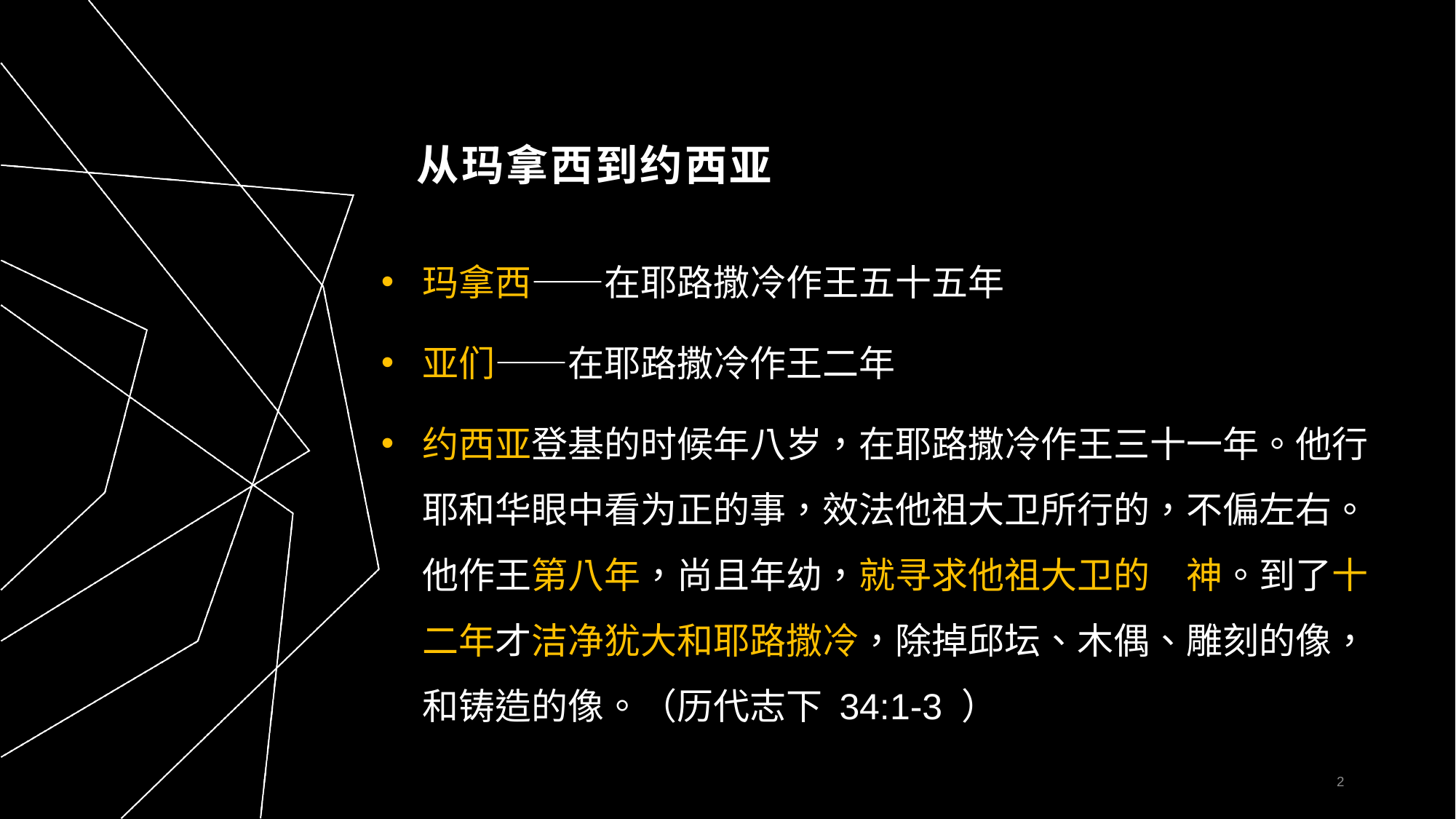

# 从玛拿西到约西亚
玛拿西——在耶路撒冷作王五十五年
亚们——在耶路撒冷作王二年
约西亚登基的时候年八岁，在耶路撒冷作王三十一年。他行耶和华眼中看为正的事，效法他祖大卫所行的，不偏左右。他作王第八年，尚且年幼，就寻求他祖大卫的　神。到了十二年才洁净犹大和耶路撒冷，除掉邱坛、木偶、雕刻的像，和铸造的像。（历代志下 34:1-3 ）
2